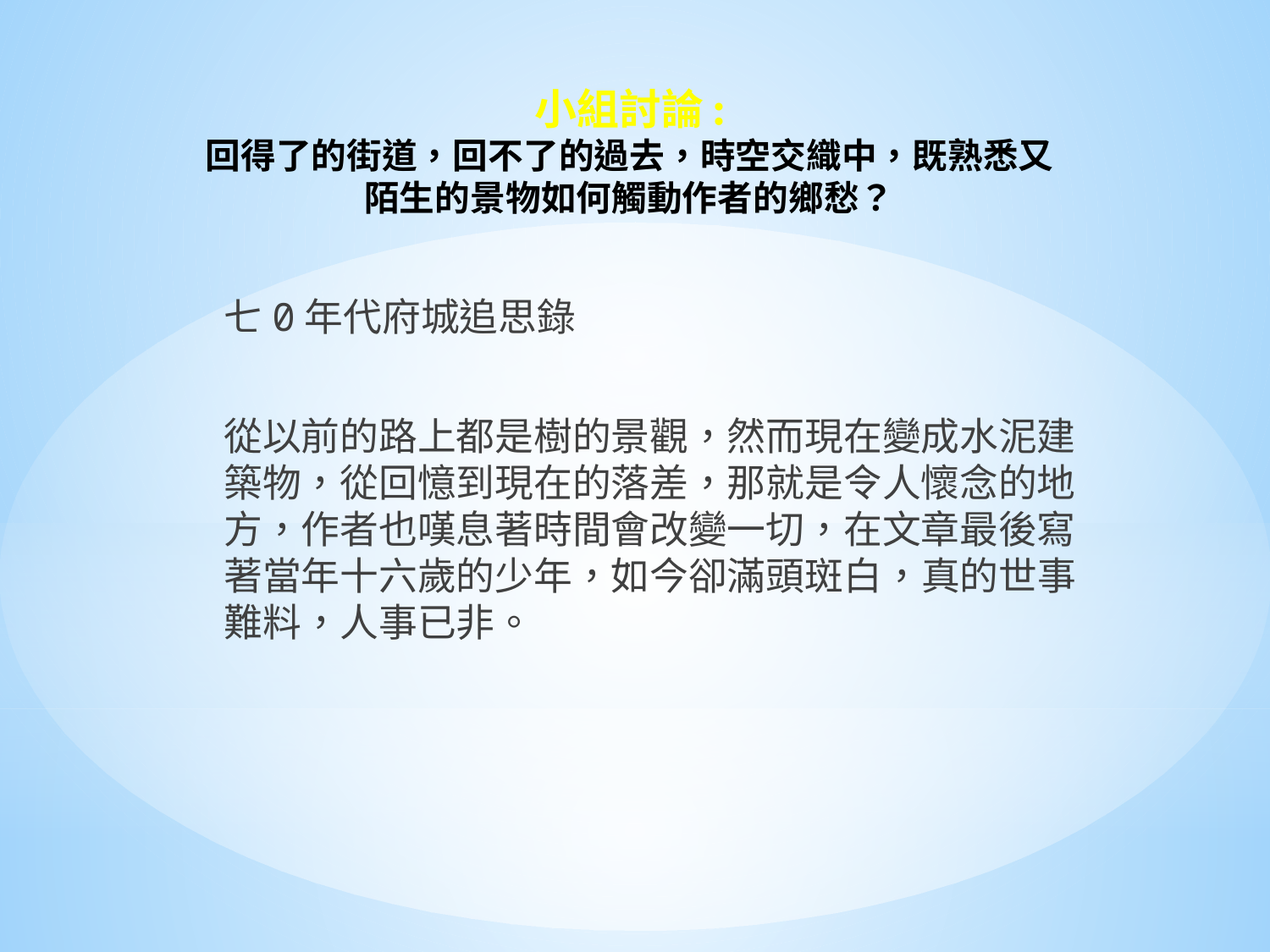

# 小組討論: 回得了的街道，回不了的過去，時空交織中，既熟悉又陌生的景物如何觸動作者的鄉愁？
七0年代府城追思錄

從以前的路上都是樹的景觀，然而現在變成水泥建築物，從回憶到現在的落差，那就是令人懷念的地方，作者也嘆息著時間會改變一切，在文章最後寫著當年十六歲的少年，如今卻滿頭斑白，真的世事難料，人事已非。